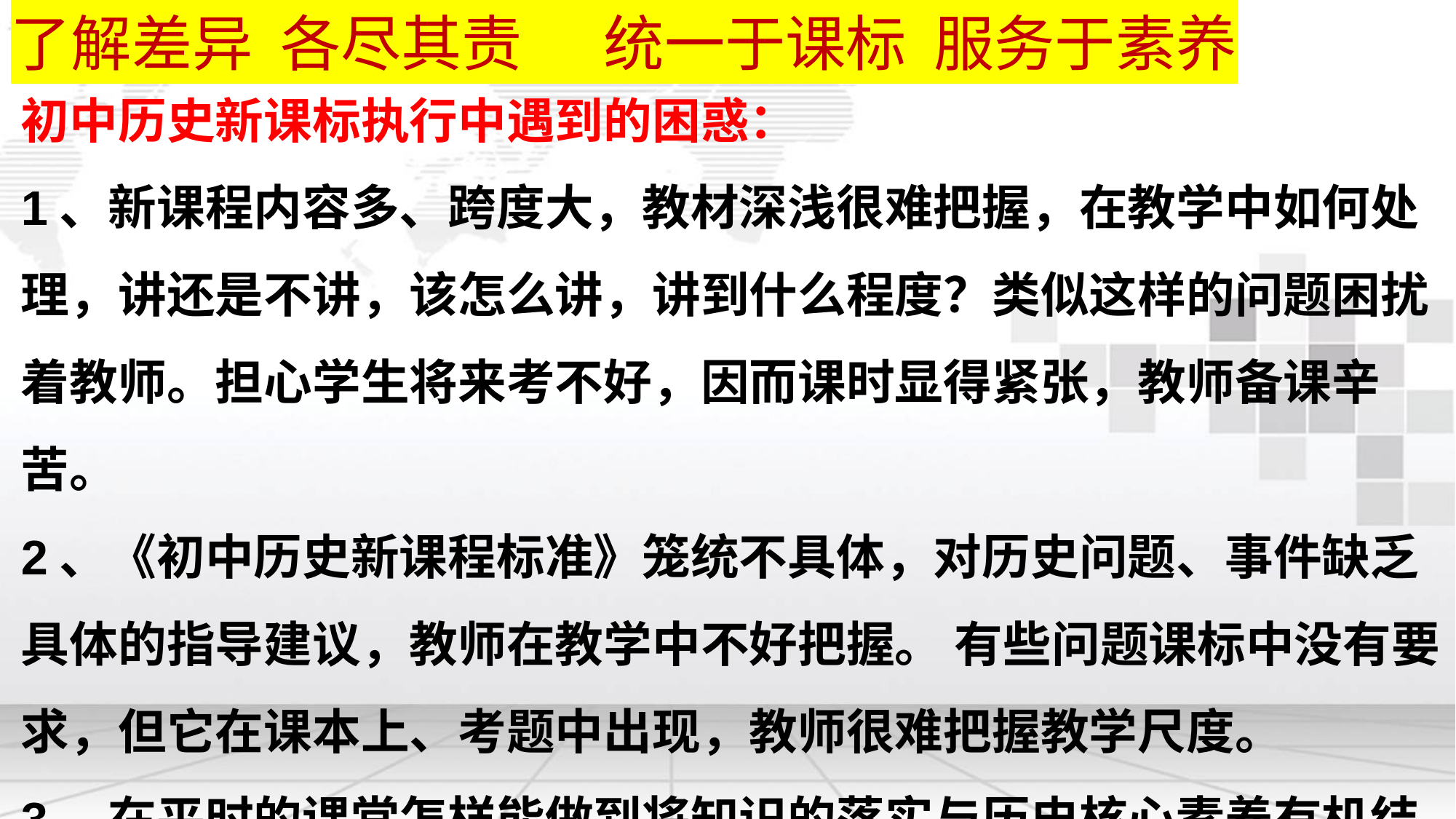

了解差异  各尽其责      统一于课标  服务于素养
初中历史新课标执行中遇到的困惑：
1、新课程内容多、跨度大，教材深浅很难把握，在教学中如何处理，讲还是不讲，该怎么讲，讲到什么程度？类似这样的问题困扰着教师。担心学生将来考不好，因而课时显得紧张，教师备课辛苦。
2、《初中历史新课程标准》笼统不具体，对历史问题、事件缺乏具体的指导建议，教师在教学中不好把握。 有些问题课标中没有要求，但它在课本上、考题中出现，教师很难把握教学尺度。
3、在平时的课堂怎样能做到将知识的落实与历史核心素养有机结合，充分发挥学生的主观能动性，营造一个自由宽松且高效的课堂？